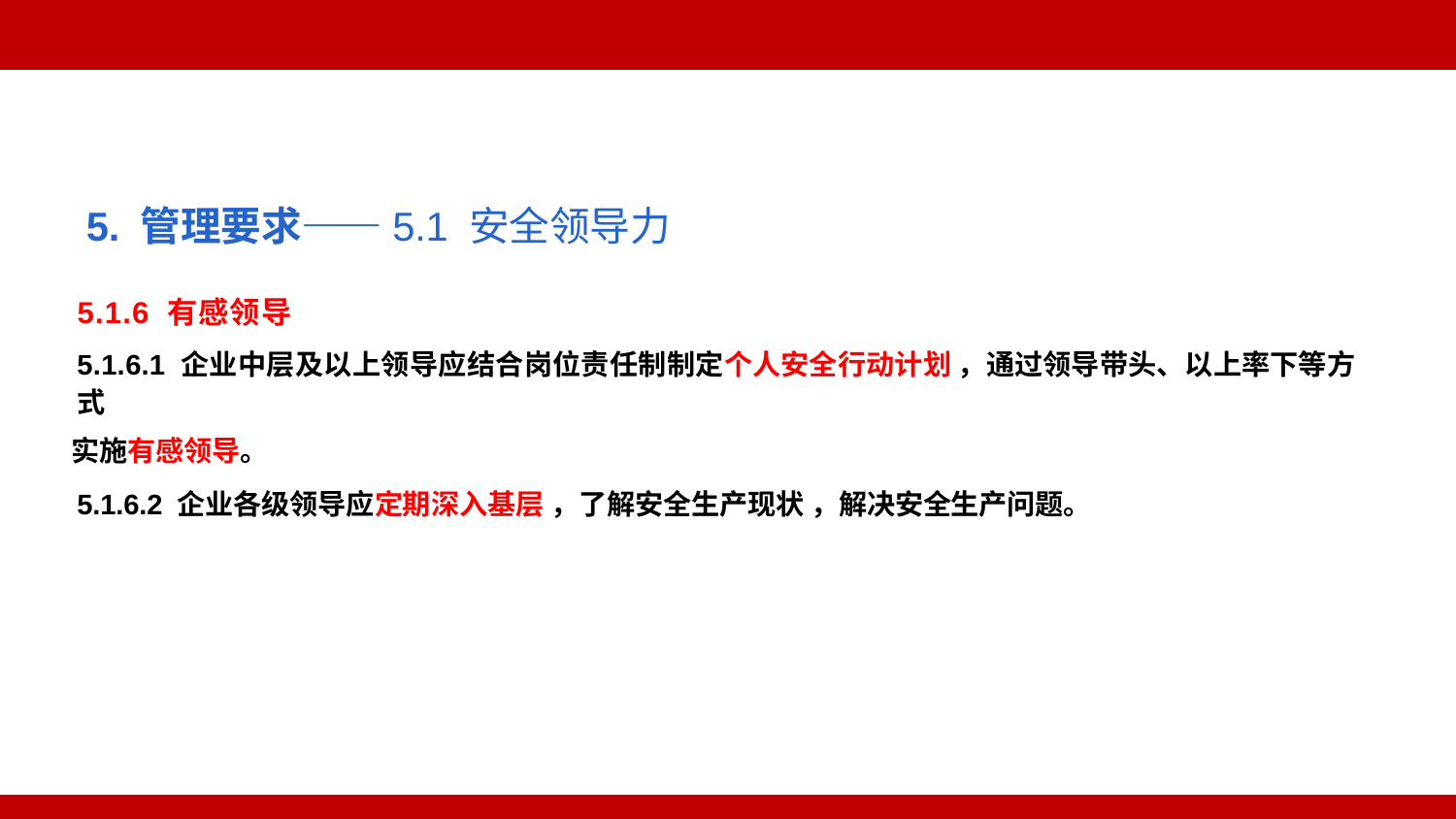

5. 管理要求——5.1 安全领导力

5.1.6 有感领导
5.1.6.1 企业中层及以上领导应结合岗位责任制制定个人安全行动计划 ，通过领导带头、以上率下等方式
实施有感领导。

5.1.6.2 企业各级领导应定期深入基层 ，了解安全生产现状 ，解决安全生产问题。